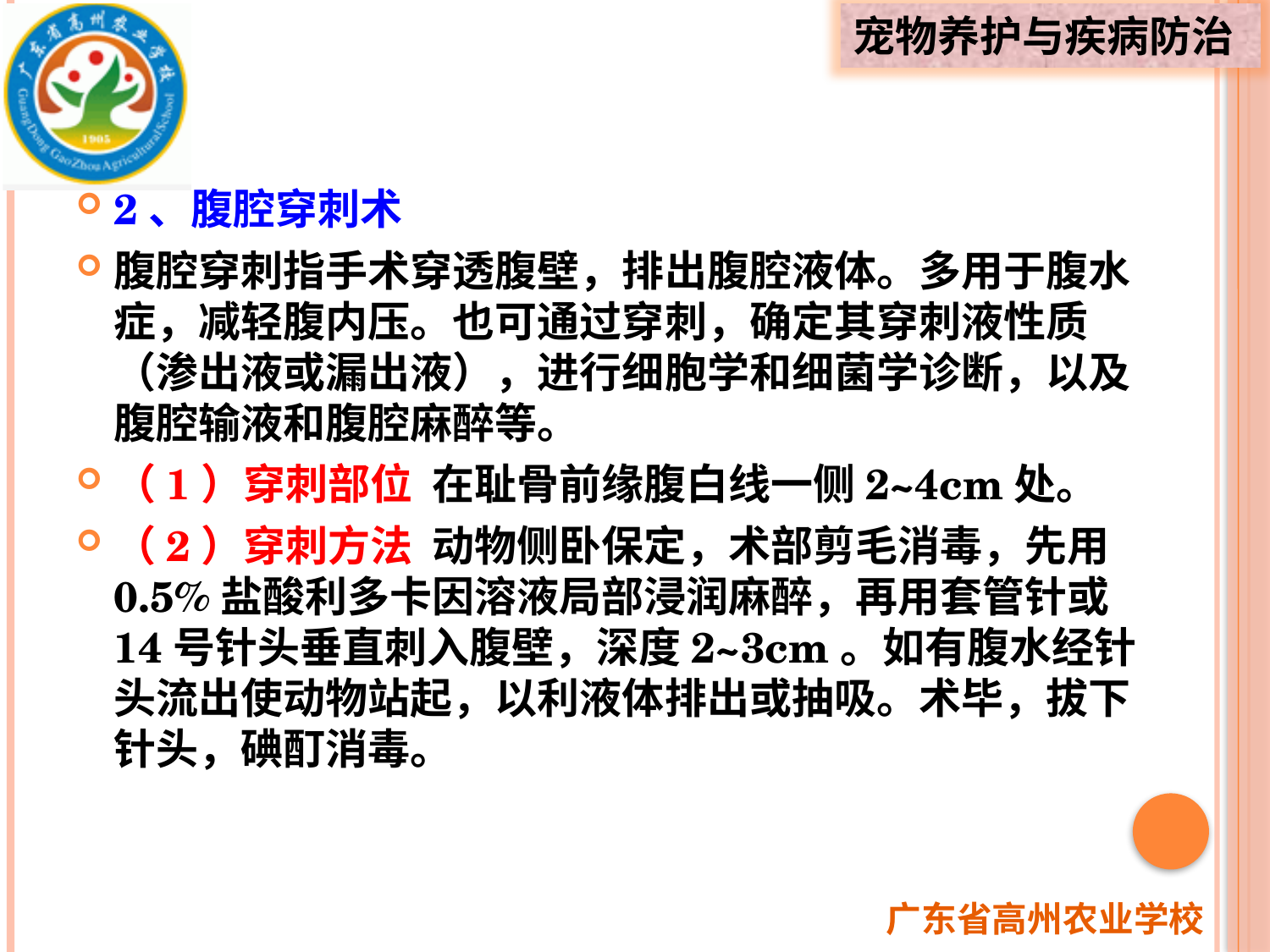

2、腹腔穿刺术
腹腔穿刺指手术穿透腹壁，排出腹腔液体。多用于腹水症，减轻腹内压。也可通过穿刺，确定其穿刺液性质（渗出液或漏出液），进行细胞学和细菌学诊断，以及腹腔输液和腹腔麻醉等。
（1）穿刺部位  在耻骨前缘腹白线一侧2~4cm处。
（2）穿刺方法  动物侧卧保定，术部剪毛消毒，先用0.5%盐酸利多卡因溶液局部浸润麻醉，再用套管针或14号针头垂直刺入腹壁，深度2~3cm。如有腹水经针头流出使动物站起，以利液体排出或抽吸。术毕，拔下针头，碘酊消毒。